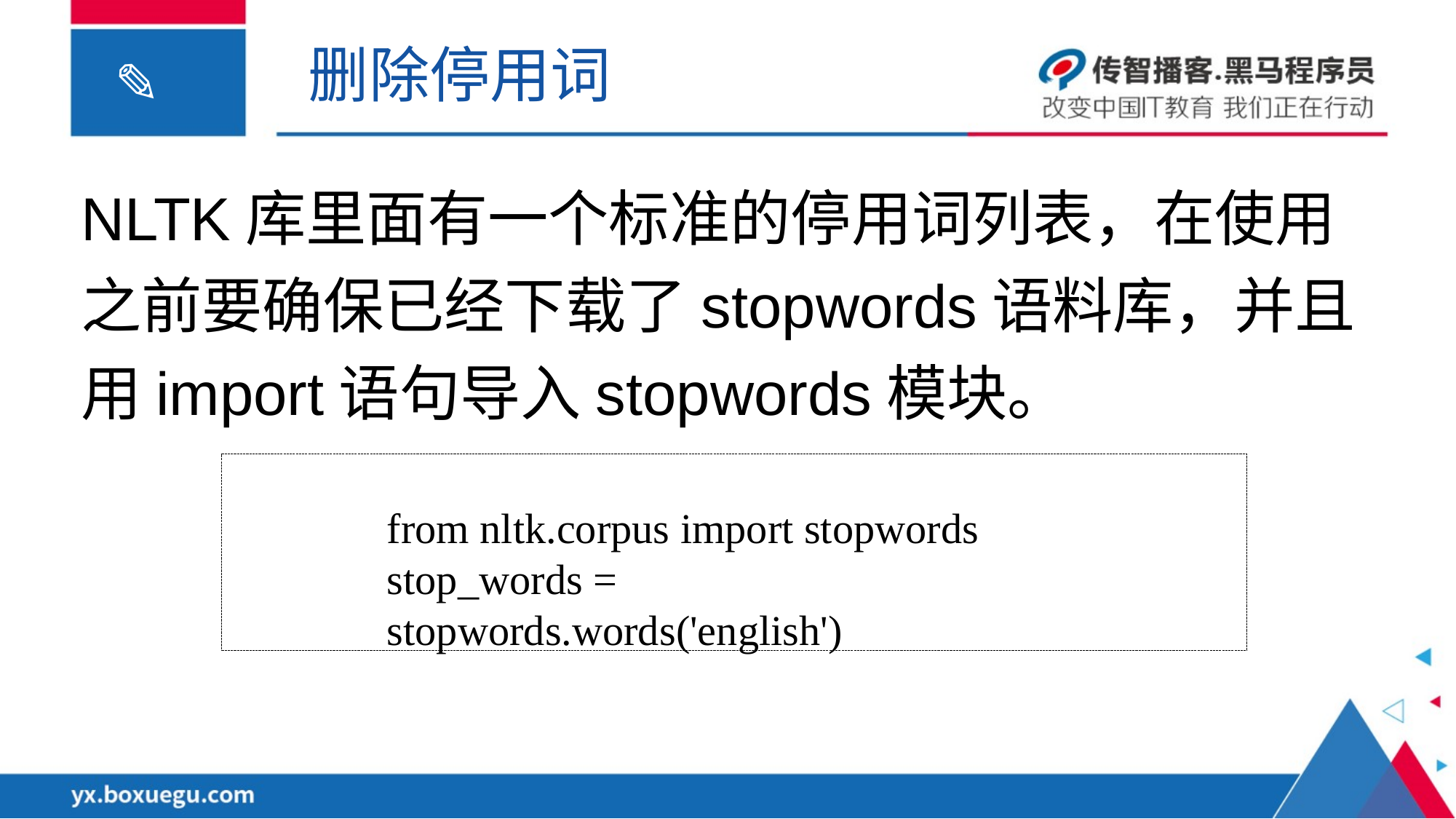

删除停用词
NLTK库里面有一个标准的停用词列表，在使用之前要确保已经下载了stopwords语料库，并且用import语句导入stopwords模块。

from nltk.corpus import stopwords
stop_words = stopwords.words('english')